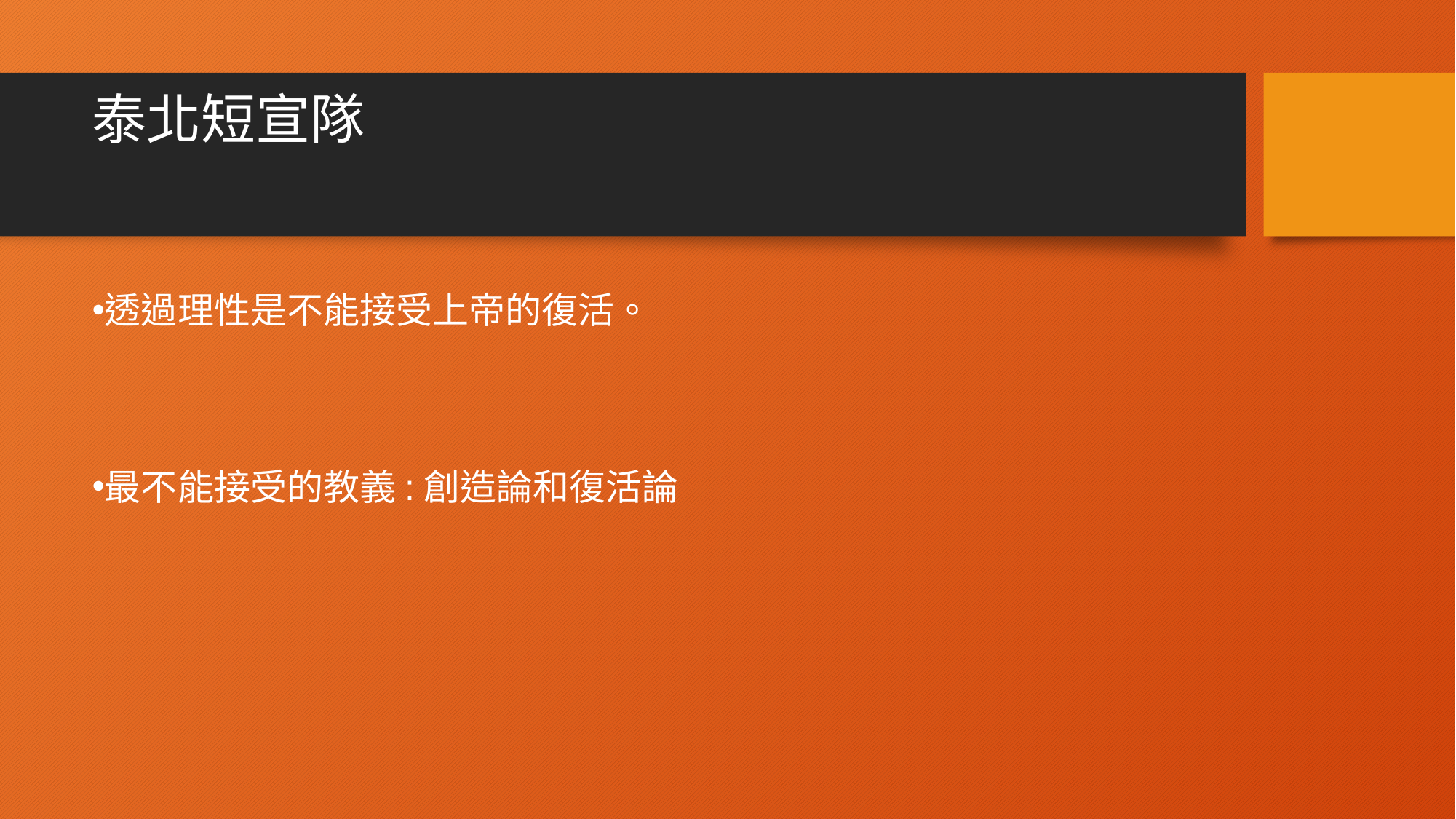

# 泰北短宣隊
透過理性是不能接受上帝的復活。

最不能接受的教義:創造論和復活論